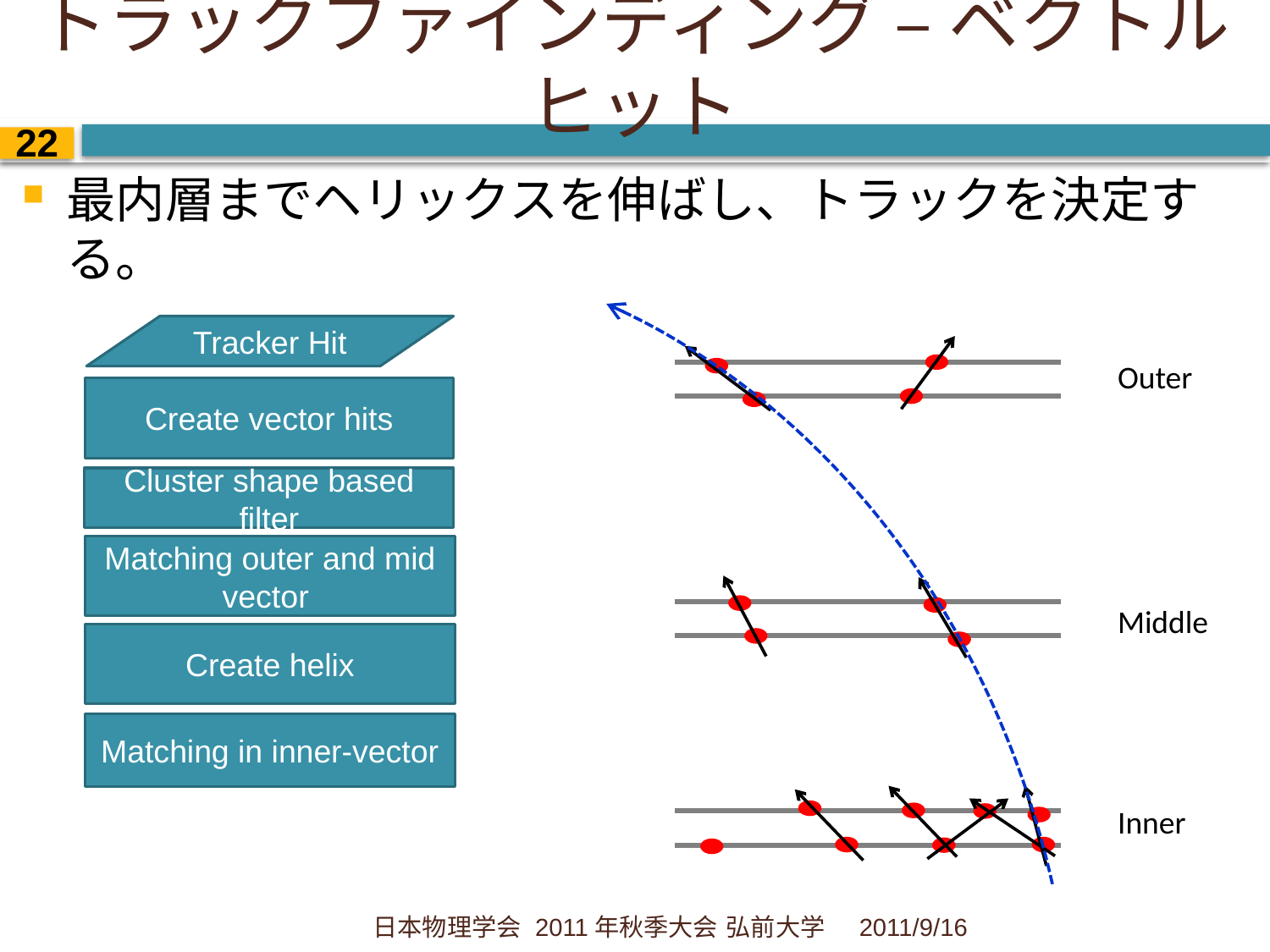

# トラックファインディング – ベクトルヒット
22
最内層までヘリックスを伸ばし、トラックを決定する。

Tracker Hit

Outer
Create vector hits
Cluster shape based filter
Matching outer and mid vector
Middle
Create helix
Matching in inner-vector
Inner

日本物理学会 2011年秋季大会 弘前大学
2011/9/16